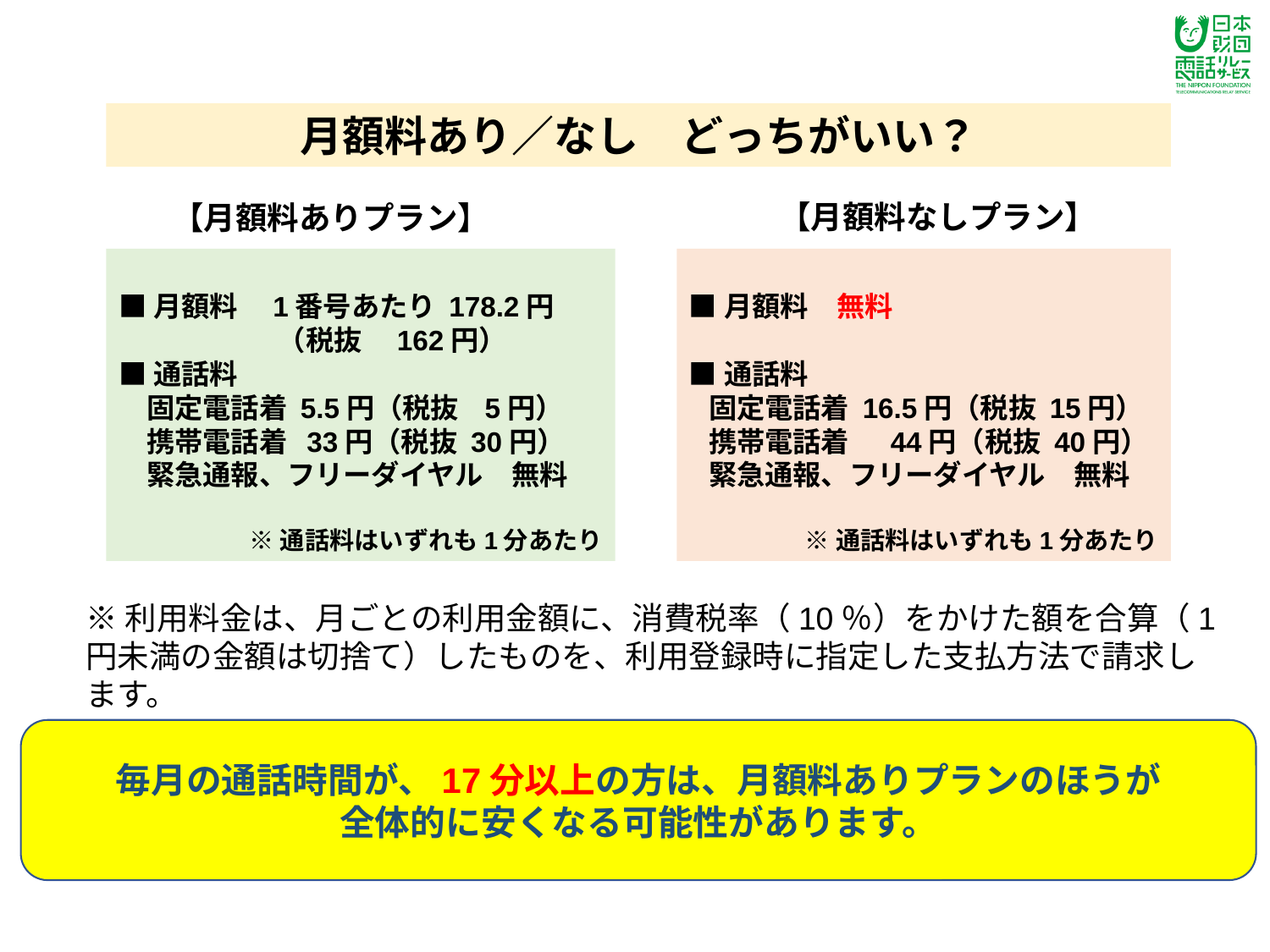

月額料あり／なし　どっちがいい？
【月額料なしプラン】
【月額料ありプラン】

■月額料　1番号あたり 178.2円
                        （税抜　162円）
■通話料
　固定電話着 5.5円（税抜   5円）
　携帯電話着  33円（税抜 30円）
　緊急通報、フリーダイヤル　無料

※通話料はいずれも1分あたり

■月額料　無料

■通話料
  固定電話着 16.5円（税抜 15円）
  携帯電話着　 44円（税抜 40円）
  緊急通報、フリーダイヤル　無料

※通話料はいずれも1分あたり

※利用料金は、月ごとの利用金額に、消費税率（10％）をかけた額を合算（1円未満の金額は切捨て）したものを、利用登録時に指定した支払方法で請求します。
毎月の通話時間が、17分以上の方は、月額料ありプランのほうが
全体的に安くなる可能性があります。